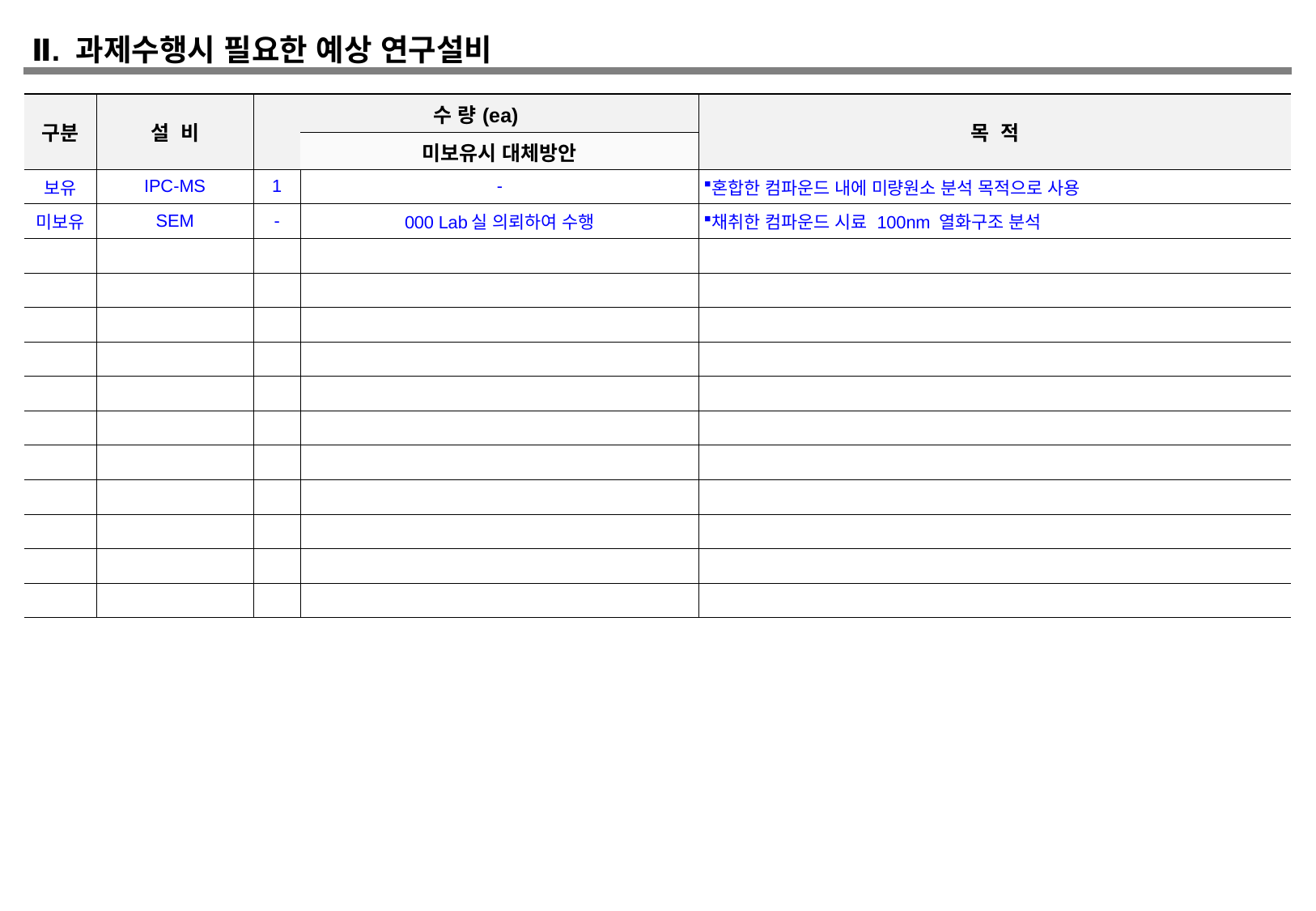

Ⅱ. 과제수행시 필요한 예상 연구설비

| 구분 | 설 비 | 수 량(ea) |  | 목 적 |
| --- | --- | --- | --- | --- |
|  |  |  | 미보유시 대체방안 |  |
| 보유 | IPC-MS | 1 | - | 혼합한 컴파운드 내에 미량원소 분석 목적으로 사용 |
| 미보유 | SEM | - | 000 Lab실 의뢰하여 수행 | 채취한 컴파운드 시료 100nm 열화구조 분석 |
|  |  |  |  |  |
|  |  |  |  |  |
|  |  |  |  |  |
|  |  |  |  |  |
|  |  |  |  |  |
|  |  |  |  |  |
|  |  |  |  |  |
|  |  |  |  |  |
|  |  |  |  |  |
|  |  |  |  |  |
|  |  |  |  |  |